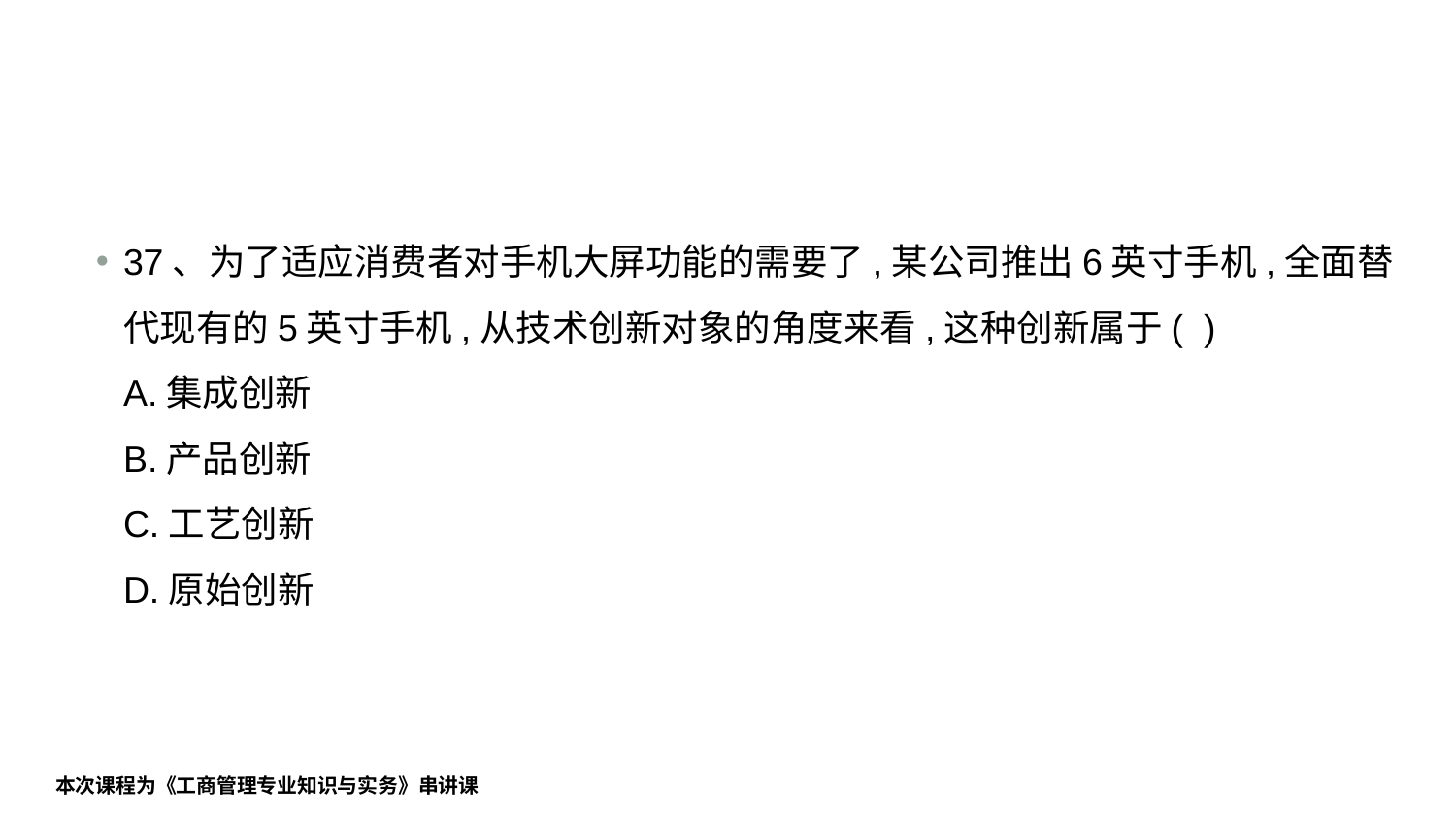

#

37、为了适应消费者对手机大屏功能的需要了,某公司推出6英寸手机,全面替代现有的5英寸手机,从技术创新对象的角度来看,这种创新属于(  )
A.集成创新
B.产品创新
C.工艺创新
D.原始创新